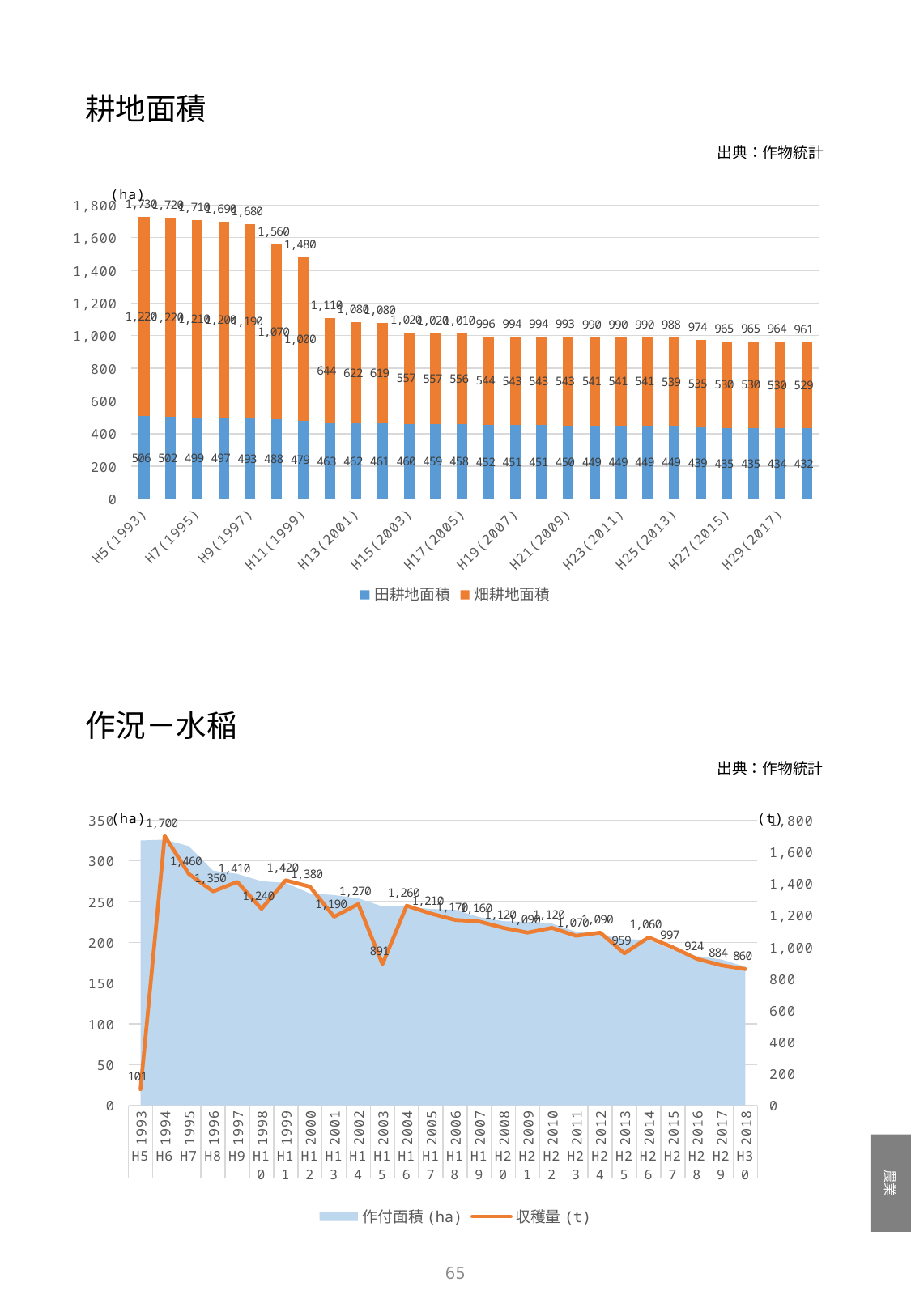

# 耕地面積
出典：作物統計

### Chart

| Category | 田耕地面積 | 畑耕地面積 | 耕地面積 |
|---|---|---|---|
| H5(1993) | 506.0 | 1220.0 | 1730.0 |
| H6(1994) | 502.0 | 1220.0 | 1720.0 |
| H7(1995) | 499.0 | 1210.0 | 1710.0 |
| H8(1996) | 497.0 | 1200.0 | 1690.0 |
| H9(1997) | 493.0 | 1190.0 | 1680.0 |
| H10(1998) | 488.0 | 1070.0 | 1560.0 |
| H11(1999) | 479.0 | 1000.0 | 1480.0 |
| H12(2000) | 463.0 | 644.0 | 1110.0 |
| H13(2001) | 462.0 | 622.0 | 1080.0 |
| H14(2002) | 461.0 | 619.0 | 1080.0 |
| H15(2003) | 460.0 | 557.0 | 1020.0 |
| H16(2004) | 459.0 | 557.0 | 1020.0 |
| H17(2005) | 458.0 | 556.0 | 1010.0 |
| H18(2006) | 452.0 | 544.0 | 996.0 |
| H19(2007) | 451.0 | 543.0 | 994.0 |
| H20(2008) | 451.0 | 543.0 | 994.0 |
| H21(2009) | 450.0 | 543.0 | 993.0 |
| H22(2010) | 449.0 | 541.0 | 990.0 |
| H23(2011) | 449.0 | 541.0 | 990.0 |
| H24(2012) | 449.0 | 541.0 | 990.0 |
| H25(2013) | 449.0 | 539.0 | 988.0 |
| H26(2014) | 439.0 | 535.0 | 974.0 |
| H27(2015) | 435.0 | 530.0 | 965.0 |
| H28(2016) | 435.0 | 530.0 | 965.0 |
| H29(2017) | 434.0 | 530.0 | 964.0 |
| H30(2018) | 432.0 | 529.0 | 961.0 |
作況－水稲
出典：作物統計

### Chart

| Category | 作付面積(ha) | 収穫量(t) |
|---|---|---|
| 1993 | 325.0 | 101.0 |
| 1994 | 326.0 | 1700.0 |
| 1995 | 318.0 | 1460.0 |
| 1996 | 288.0 | 1350.0 |
| 1997 | 284.0 | 1410.0 |
| 1998 | 275.0 | 1240.0 |
| 1999 | 273.0 | 1420.0 |
| 2000 | 260.0 | 1380.0 |
| 2001 | 258.0 | 1190.0 |
| 2002 | 254.0 | 1270.0 |
| 2003 | 244.0 | 891.0 |
| 2004 | 244.0 | 1260.0 |
| 2005 | 241.0 | 1210.0 |
| 2006 | 240.0 | 1170.0 |
| 2007 | 231.0 | 1160.0 |
| 2008 | 226.0 | 1120.0 |
| 2009 | 225.0 | 1090.0 |
| 2010 | 223.0 | 1120.0 |
| 2011 | 213.0 | 1070.0 |
| 2012 | 209.0 | 1090.0 |
| 2013 | 204.0 | 959.0 |
| 2014 | 203.0 | 1060.0 |
| 2015 | 191.0 | 997.0 |
| 2016 | 183.0 | 924.0 |
| 2017 | 179.0 | 884.0 |
| 2018 | 170.0 | 860.0 |
農業
65